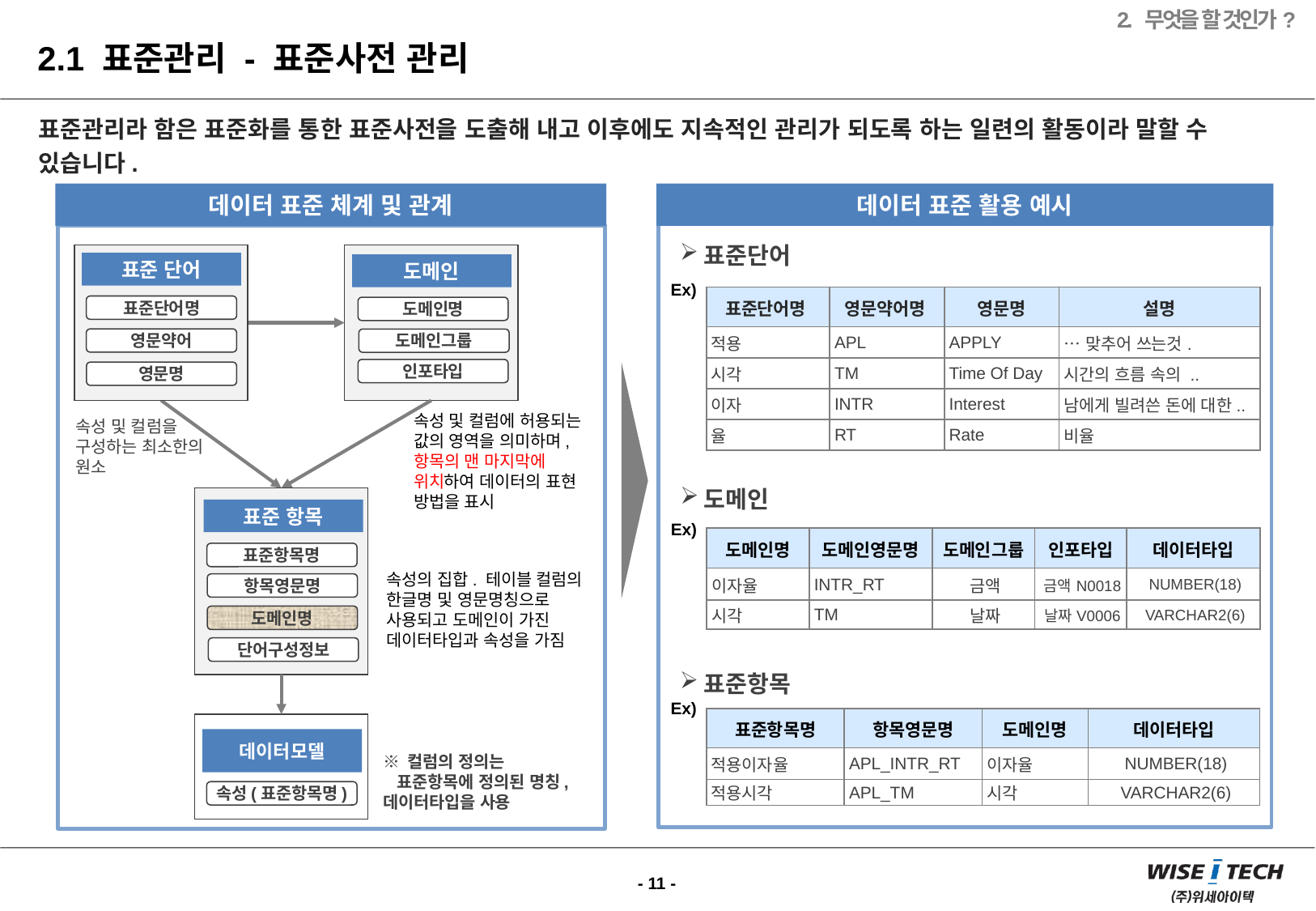

2.  무엇을 할 것인가?
2.1 표준관리 - 표준사전 관리
표준관리라 함은 표준화를 통한 표준사전을 도출해 내고 이후에도 지속적인 관리가 되도록 하는 일련의 활동이라 말할 수 있습니다.
데이터 표준 체계 및 관계
데이터 표준 활용 예시

표준단어

표준 단어
표준단어명
영문약어
영문명

도메인
도메인명
도메인그룹
인포타입

표준 항목
표준항목명
항목영문명
도메인명
단어구성정보

데이터모델
속성(표준항목명)
※ 컬럼의 정의는
   표준항목에 정의된 명칭,  데이터타입을 사용
Ex)
| 표준단어명 | 영문약어명 | 영문명 | 설명 |
| --- | --- | --- | --- |
| 적용 | APL | APPLY | …맞추어 쓰는것. |
| 시각 | TM | Time Of Day | 시간의 흐름 속의 .. |
| 이자 | INTR | Interest | 남에게 빌려쓴 돈에 대한.. |
| 율 | RT | Rate | 비율 |
속성 및 컬럼에 허용되는 값의 영역을 의미하며, 항목의 맨 마지막에 위치하여 데이터의 표현 방법을 표시
속성 및 컬럼을 구성하는 최소한의 원소

도메인
Ex)
| 도메인명 | 도메인영문명 | 도메인그룹 | 인포타입 | 데이터타입 |
| --- | --- | --- | --- | --- |
| 이자율 | INTR\_RT | 금액 | 금액N0018 | NUMBER(18) |
| 시각 | TM | 날짜 | 날짜V0006 | VARCHAR2(6) |
속성의 집합. 테이블 컬럼의 한글명 및 영문명칭으로 사용되고 도메인이 가진 데이터타입과 속성을 가짐
표준항목
Ex)
| 표준항목명 | 항목영문명 | 도메인명 | 데이터타입 |
| --- | --- | --- | --- |
| 적용이자율 | APL\_INTR\_RT | 이자율 | NUMBER(18) |
| 적용시각 | APL\_TM | 시각 | VARCHAR2(6) |